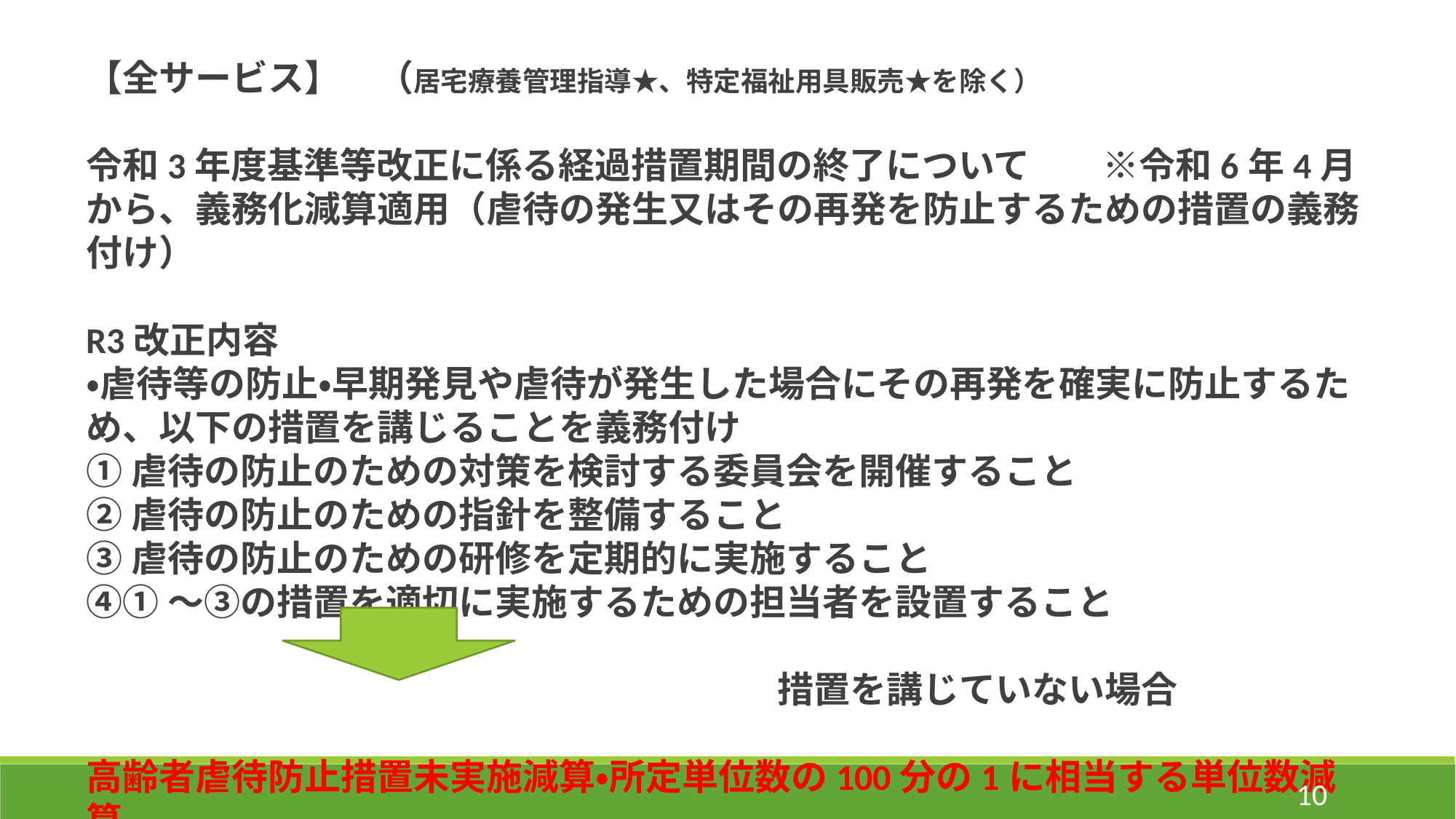

【全サービス】　（居宅療養管理指導★、特定福祉用具販売★を除く）

令和3年度基準等改正に係る経過措置期間の終了について　　※令和6年4月から、義務化減算適用（虐待の発生又はその再発を防止するための措置の義務付け）

R3改正内容
・虐待等の防止・早期発見や虐待が発生した場合にその再発を確実に防止するため、以下の措置を講じることを義務付け
①虐待の防止のための対策を検討する委員会を開催すること
②虐待の防止のための指針を整備すること
③虐待の防止のための研修を定期的に実施すること
④①～③の措置を適切に実施するための担当者を設置すること

　　　　　　　　　　　　　　　　　　　措置を講じていない場合

高齢者虐待防止措置未実施減算・所定単位数の100分の1に相当する単位数減算

10